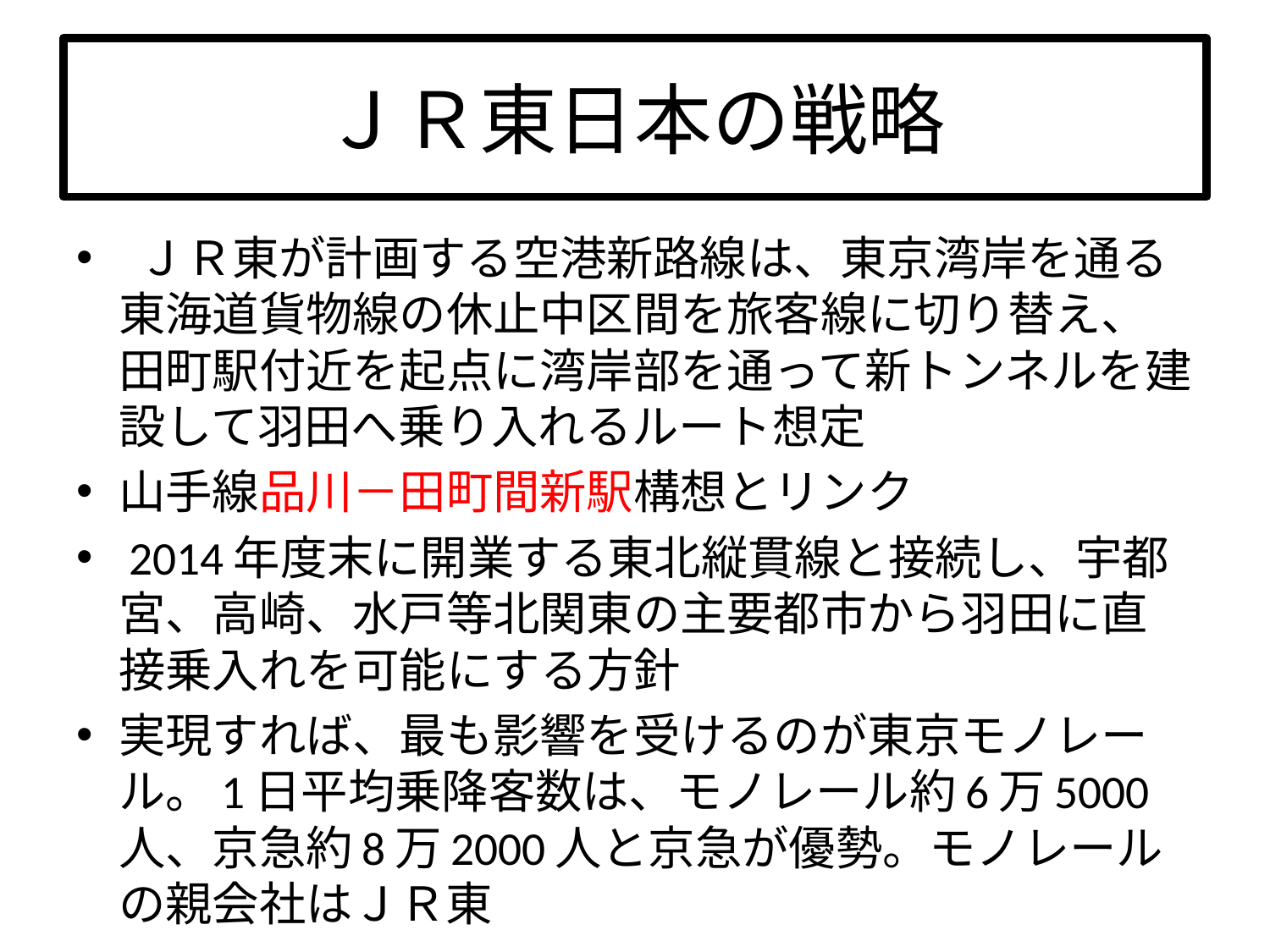

# ＪＲ東日本の戦略
 ＪＲ東が計画する空港新路線は、東京湾岸を通る東海道貨物線の休止中区間を旅客線に切り替え、田町駅付近を起点に湾岸部を通って新トンネルを建設して羽田へ乗り入れるルート想定
山手線品川－田町間新駅構想とリンク
 2014年度末に開業する東北縦貫線と接続し、宇都宮、高崎、水戸等北関東の主要都市から羽田に直接乗入れを可能にする方針
実現すれば、最も影響を受けるのが東京モノレール。1日平均乗降客数は、モノレール約6万5000人、京急約8万2000人と京急が優勢。モノレールの親会社はＪＲ東